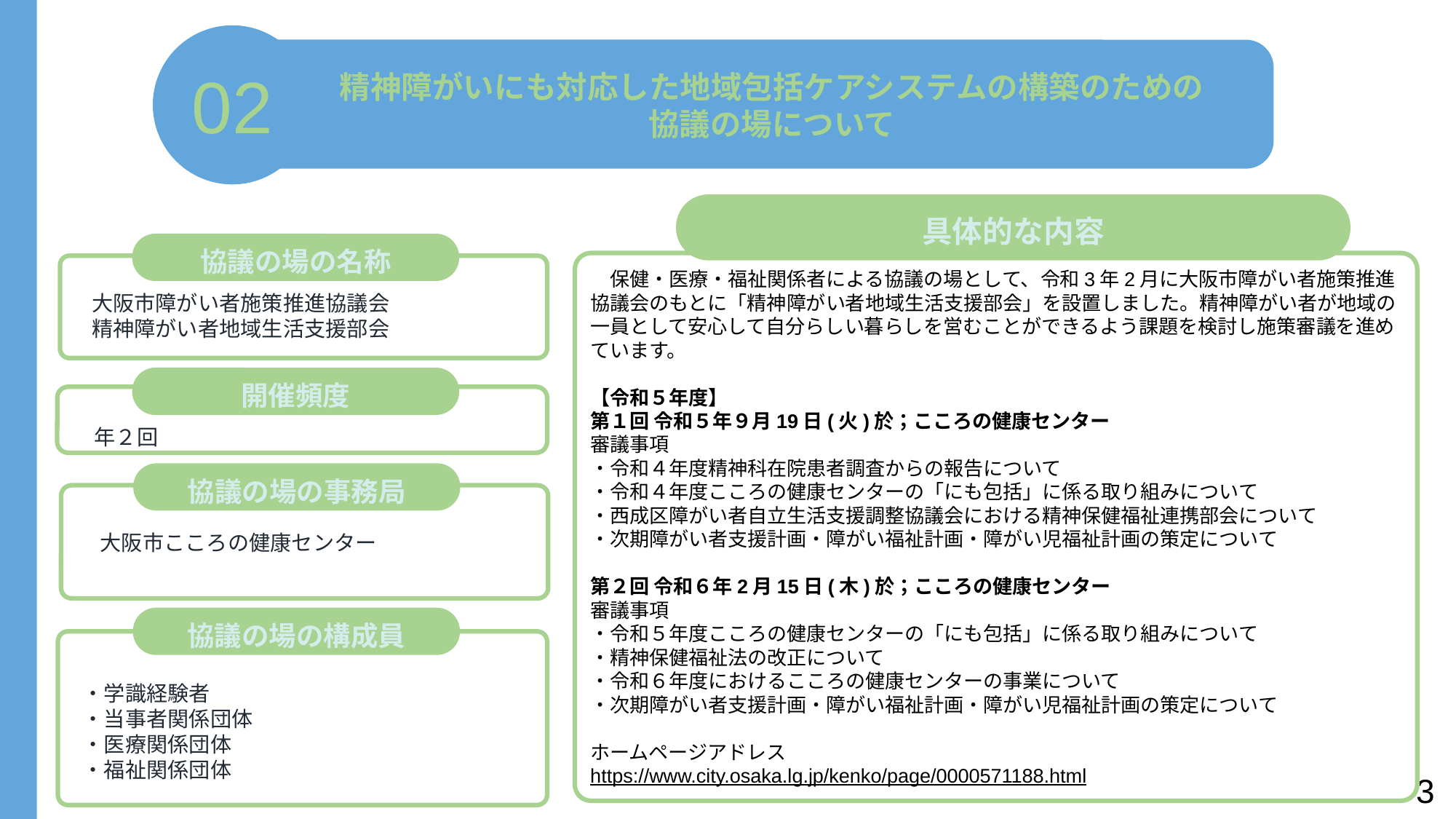

02

精神障がいにも対応した地域包括ケアシステムの構築のための
協議の場について
具体的な内容
協議の場の名称
　保健・医療・福祉関係者による協議の場として、令和3年2月に大阪市障がい者施策推進協議会のもとに「精神障がい者地域生活支援部会」を設置しました。精神障がい者が地域の一員として安心して自分らしい暮らしを営むことができるよう課題を検討し施策審議を進めています。

【令和５年度】
第１回 令和５年９月19日(火)於；こころの健康センター
審議事項
・令和４年度精神科在院患者調査からの報告について
・令和４年度こころの健康センターの「にも包括」に係る取り組みについて
・西成区障がい者自立生活支援調整協議会における精神保健福祉連携部会について
・次期障がい者支援計画・障がい福祉計画・障がい児福祉計画の策定について

第２回 令和６年2月15日(木)於；こころの健康センター
審議事項
・令和５年度こころの健康センターの「にも包括」に係る取り組みについて
・精神保健福祉法の改正について
・令和６年度におけるこころの健康センターの事業について
・次期障がい者支援計画・障がい福祉計画・障がい児福祉計画の策定について

ホームページアドレス
https://www.city.osaka.lg.jp/kenko/page/0000571188.html

大阪市障がい者施策推進協議会
精神障がい者地域生活支援部会

開催頻度

年２回
協議の場の事務局

大阪市こころの健康センター
協議の場の構成員

・学識経験者
・当事者関係団体
・医療関係団体
・福祉関係団体